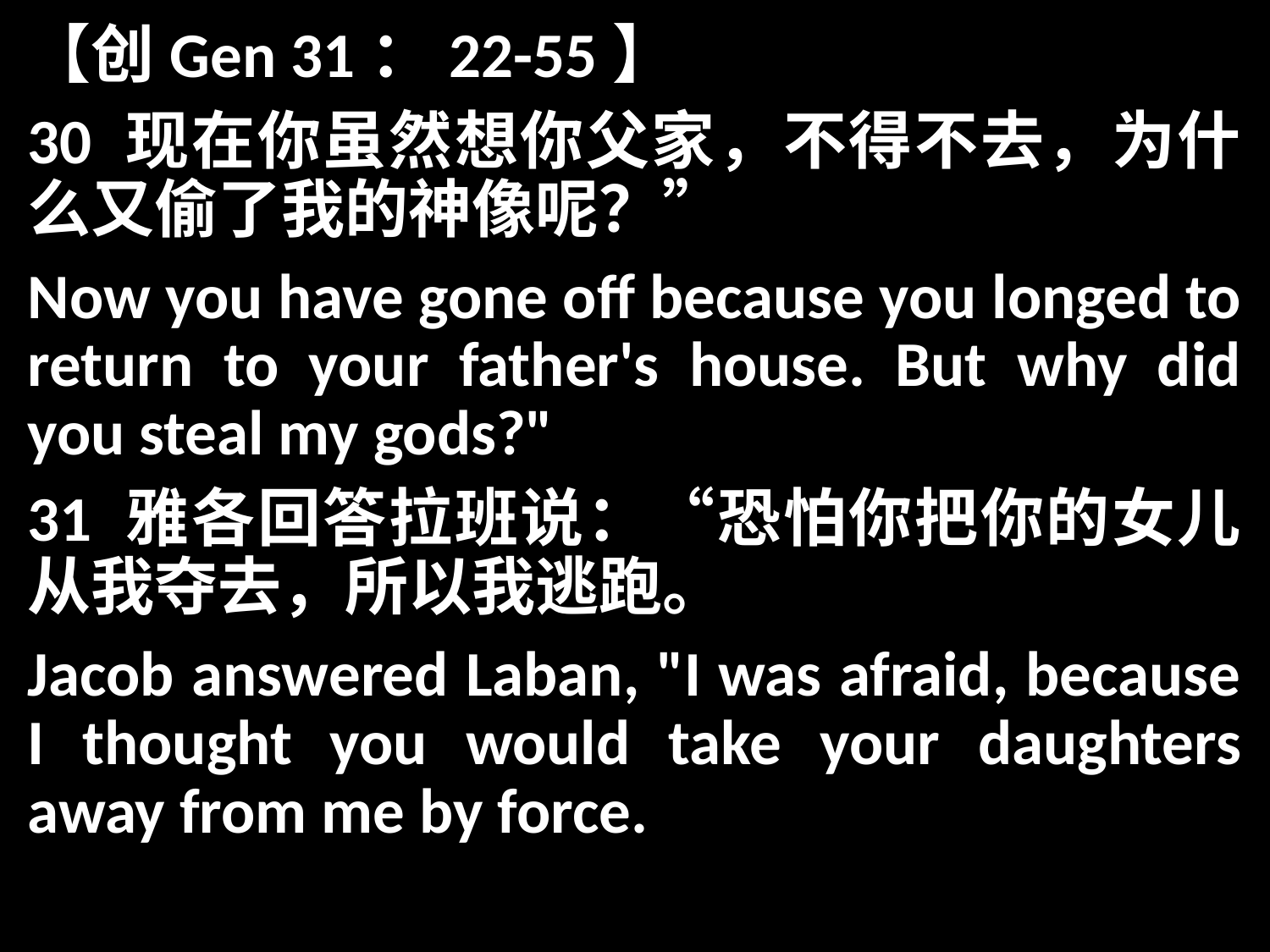

【创Gen 31：22-55】
30 现在你虽然想你父家，不得不去，为什么又偷了我的神像呢？”
Now you have gone off because you longed to return to your father's house. But why did you steal my gods?"
31 雅各回答拉班说：“恐怕你把你的女儿从我夺去，所以我逃跑。
Jacob answered Laban, "I was afraid, because I thought you would take your daughters away from me by force.